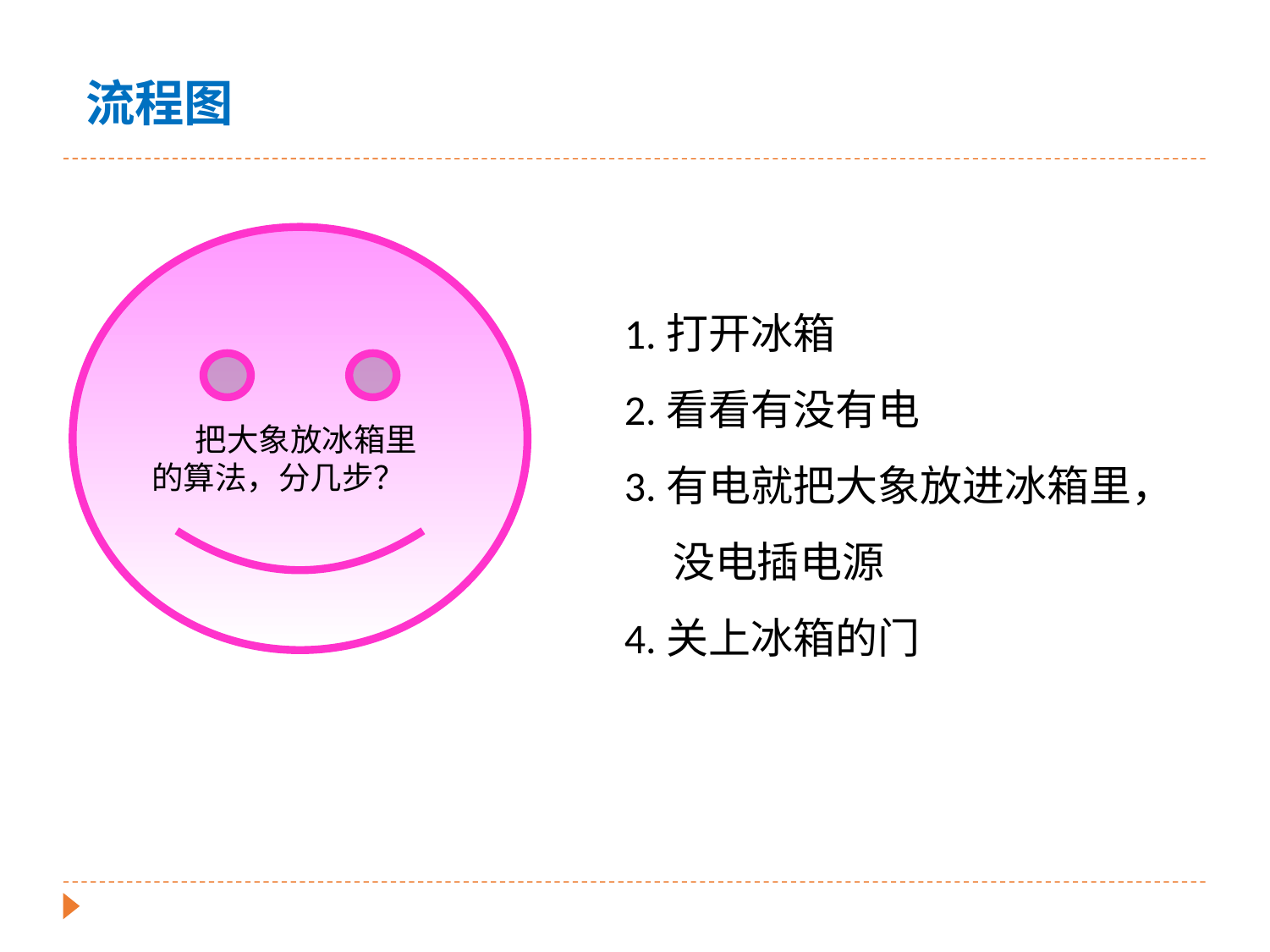

流程图

     把大象放冰箱里的算法，分几步？
1.打开冰箱
2.看看有没有电
3.有电就把大象放进冰箱里，
    没电插电源
4.关上冰箱的门
72